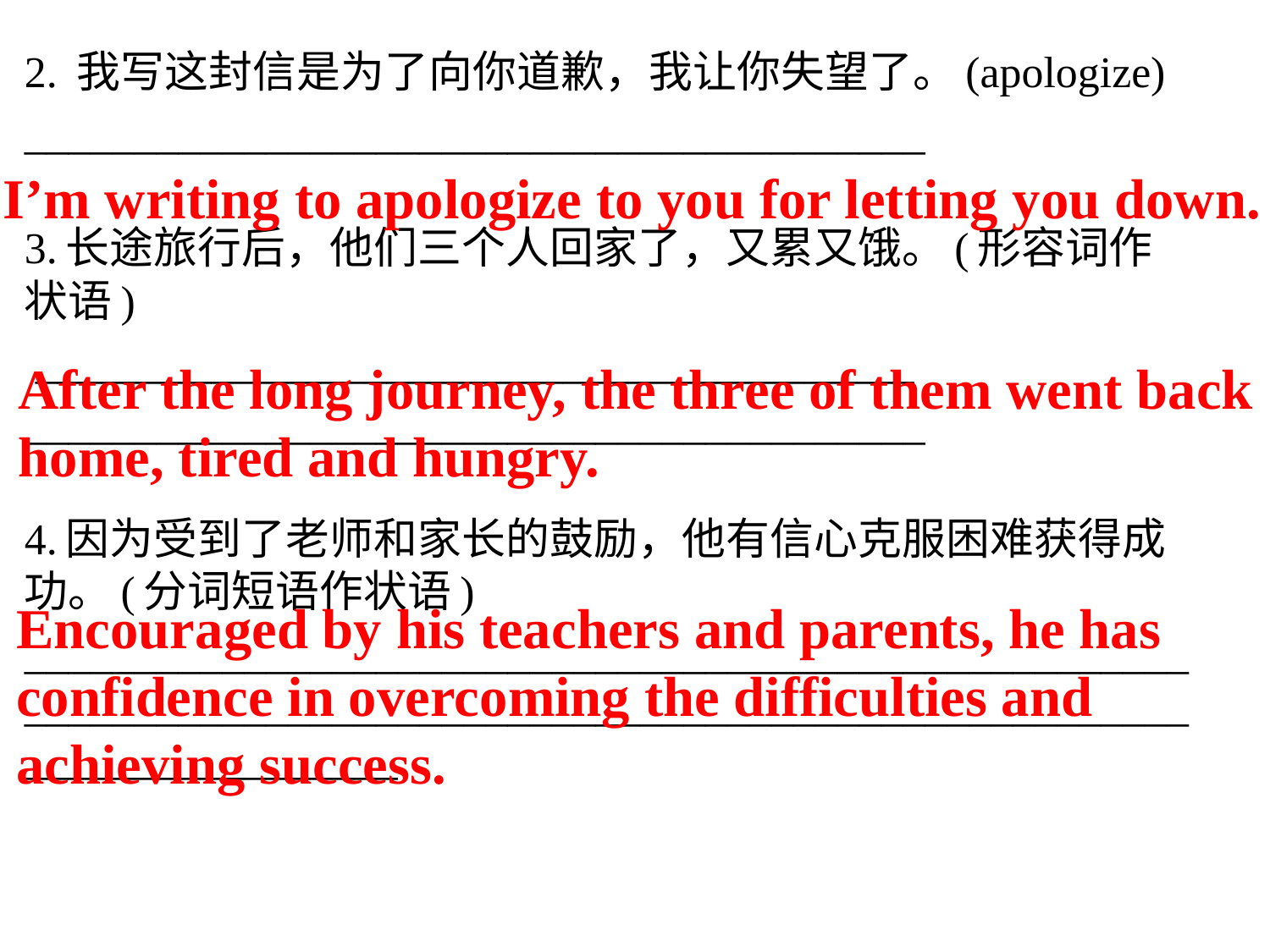

2. 我写这封信是为了向你道歉，我让你失望了。(apologize)
_________________________________________
3.长途旅行后，他们三个人回家了，又累又饿。(形容词作状语)
 ________________________________________
_________________________________________
4.因为受到了老师和家长的鼓励，他有信心克服困难获得成功。(分词短语作状语)
___________________________________________________________________________________________________________________________
  I’m writing to apologize to you for letting you down.
 After the long journey, the three of them went back
 home, tired and hungry.
Encouraged by his teachers and parents, he has
confidence in overcoming the difficulties and
achieving success.